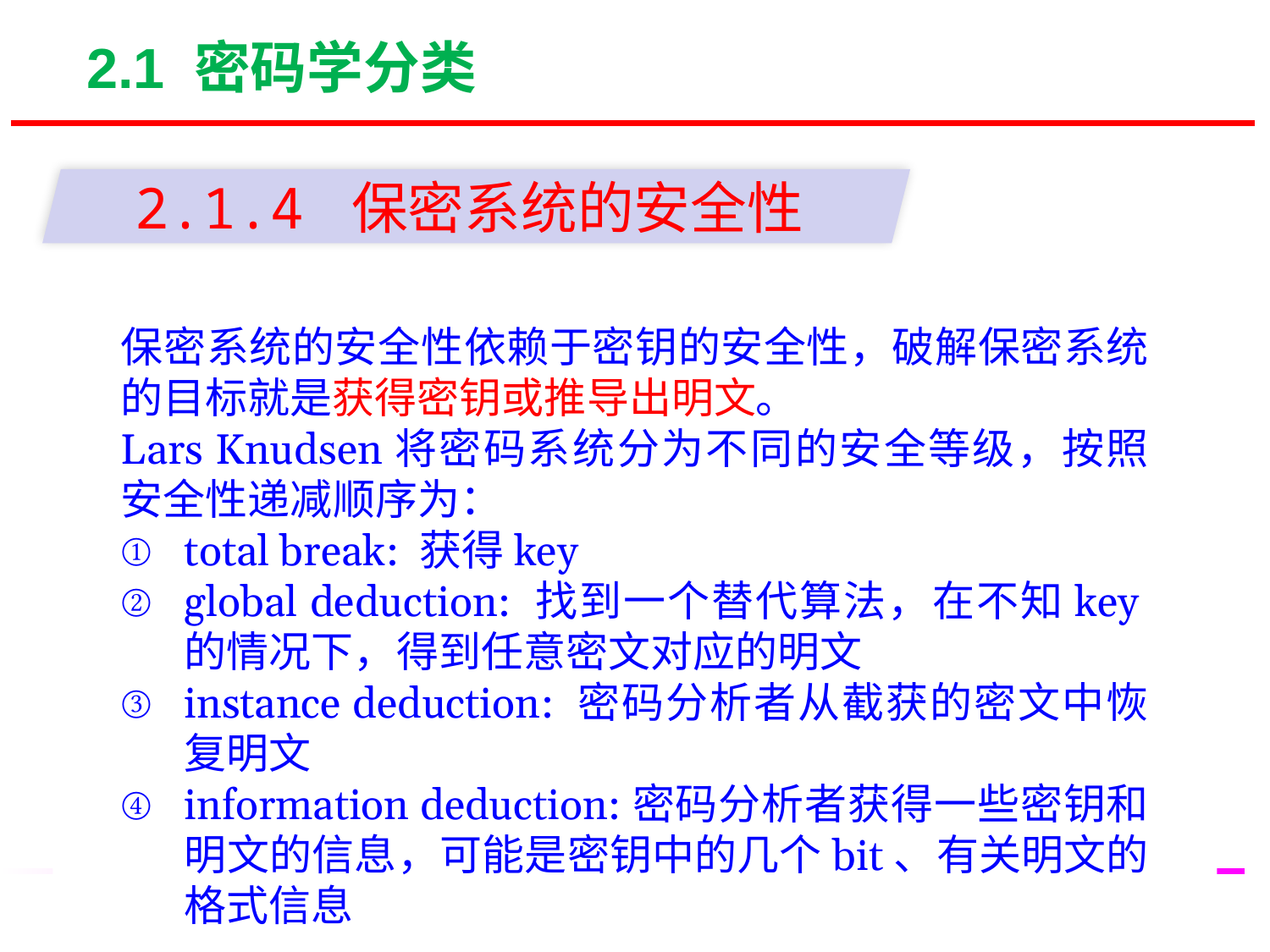

2.1 密码学分类
2.1.4 保密系统的安全性
保密系统的安全性依赖于密钥的安全性，破解保密系统的目标就是获得密钥或推导出明文。
Lars Knudsen将密码系统分为不同的安全等级，按照安全性递减顺序为：
total break: 获得key
global deduction: 找到一个替代算法，在不知key的情况下，得到任意密文对应的明文
instance deduction: 密码分析者从截获的密文中恢复明文
information deduction:密码分析者获得一些密钥和明文的信息，可能是密钥中的几个bit、有关明文的格式信息